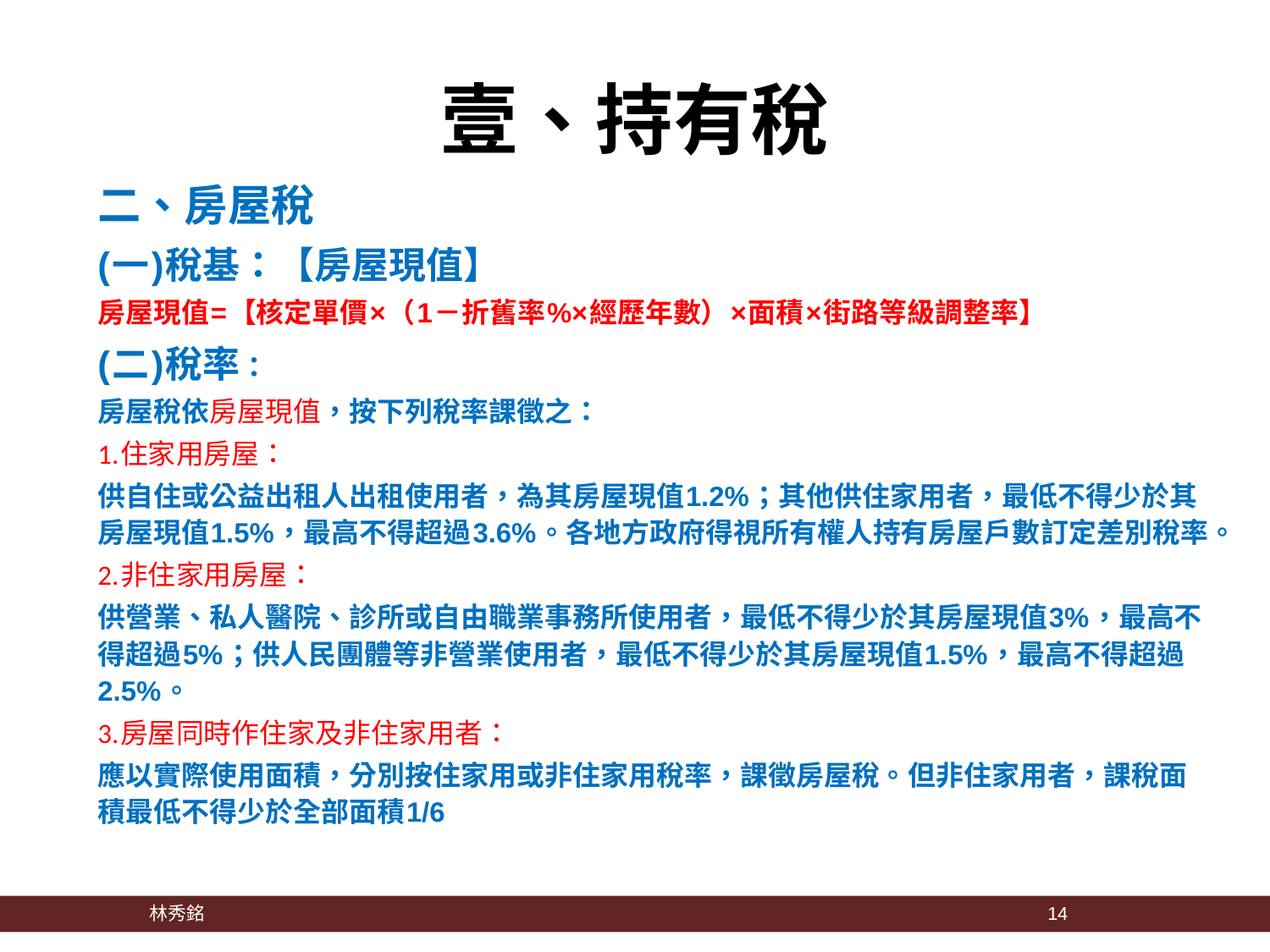

# 壹、持有稅
二、房屋稅
(一)稅基：【房屋現值】
房屋現值=【核定單價×（1－折舊率%×經歷年數）×面積×街路等級調整率】
(二)稅率：
房屋稅依房屋現值，按下列稅率課徵之：
1.住家用房屋：
供自住或公益出租人出租使用者，為其房屋現值1.2%；其他供住家用者，最低不得少於其房屋現值1.5%，最高不得超過3.6%。各地方政府得視所有權人持有房屋戶數訂定差別稅率。
2.非住家用房屋：
供營業、私人醫院、診所或自由職業事務所使用者，最低不得少於其房屋現值3%，最高不得超過5%；供人民團體等非營業使用者，最低不得少於其房屋現值1.5%，最高不得超過2.5%。
3.房屋同時作住家及非住家用者：
應以實際使用面積，分別按住家用或非住家用稅率，課徵房屋稅。但非住家用者，課稅面積最低不得少於全部面積1/6

                                 林秀銘
14